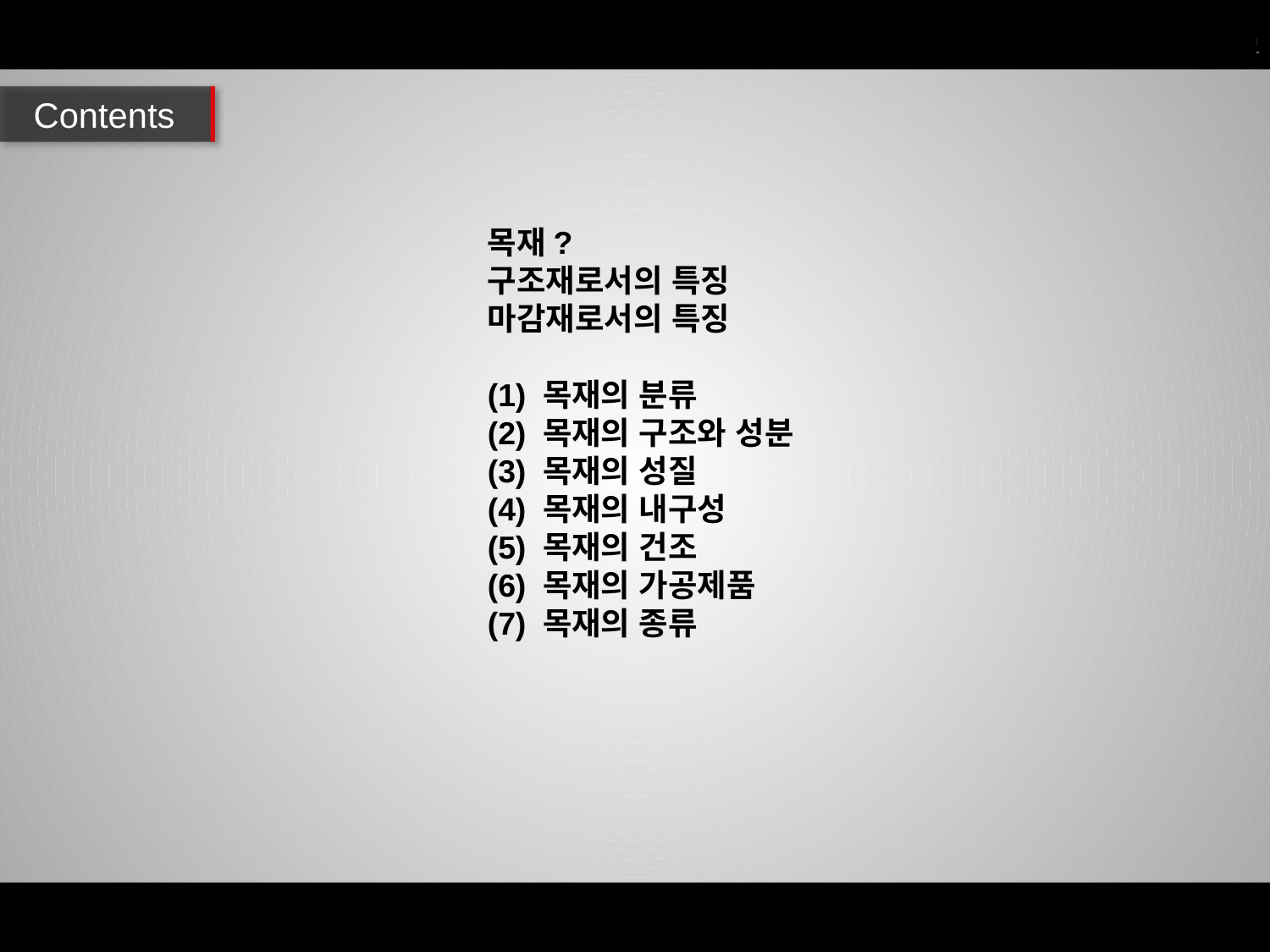

Contents

목재?
구조재로서의 특징
마감재로서의 특징

(1) 목재의 분류
(2) 목재의 구조와 성분
(3) 목재의 성질
(4) 목재의 내구성
(5) 목재의 건조
(6) 목재의 가공제품
(7) 목재의 종류